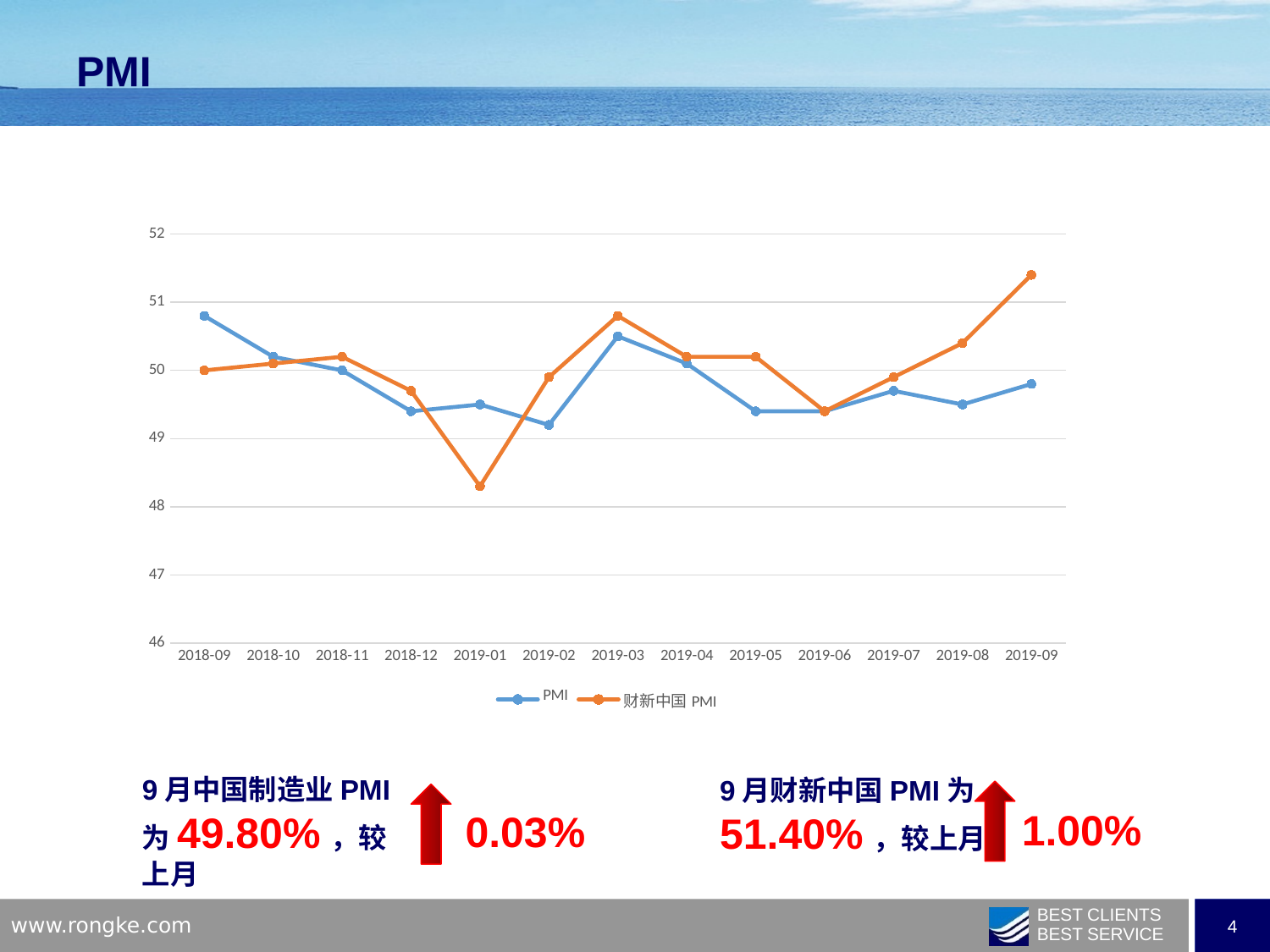

# PMI

### Chart

| Category | PMI | 财新中国PMI |
|---|---|---|
| 2018-09 | 50.8 | 50.0 |
| 2018-10 | 50.2 | 50.1 |
| 2018-11 | 50.0 | 50.2 |
| 2018-12 | 49.4 | 49.7 |
| 2019-01 | 49.5 | 48.3 |
| 2019-02 | 49.2 | 49.9 |
| 2019-03 | 50.5 | 50.8 |
| 2019-04 | 50.1 | 50.2 |
| 2019-05 | 49.4 | 50.2 |
| 2019-06 | 49.4 | 49.4 |
| 2019-07 | 49.7 | 49.9 |
| 2019-08 | 49.5 | 50.4 |
| 2019-09 | 49.8 | 51.4 |
9月中国制造业PMI为49.80%，较上月
9月财新中国PMI为51.40%，较上月

1.00%
0.03%